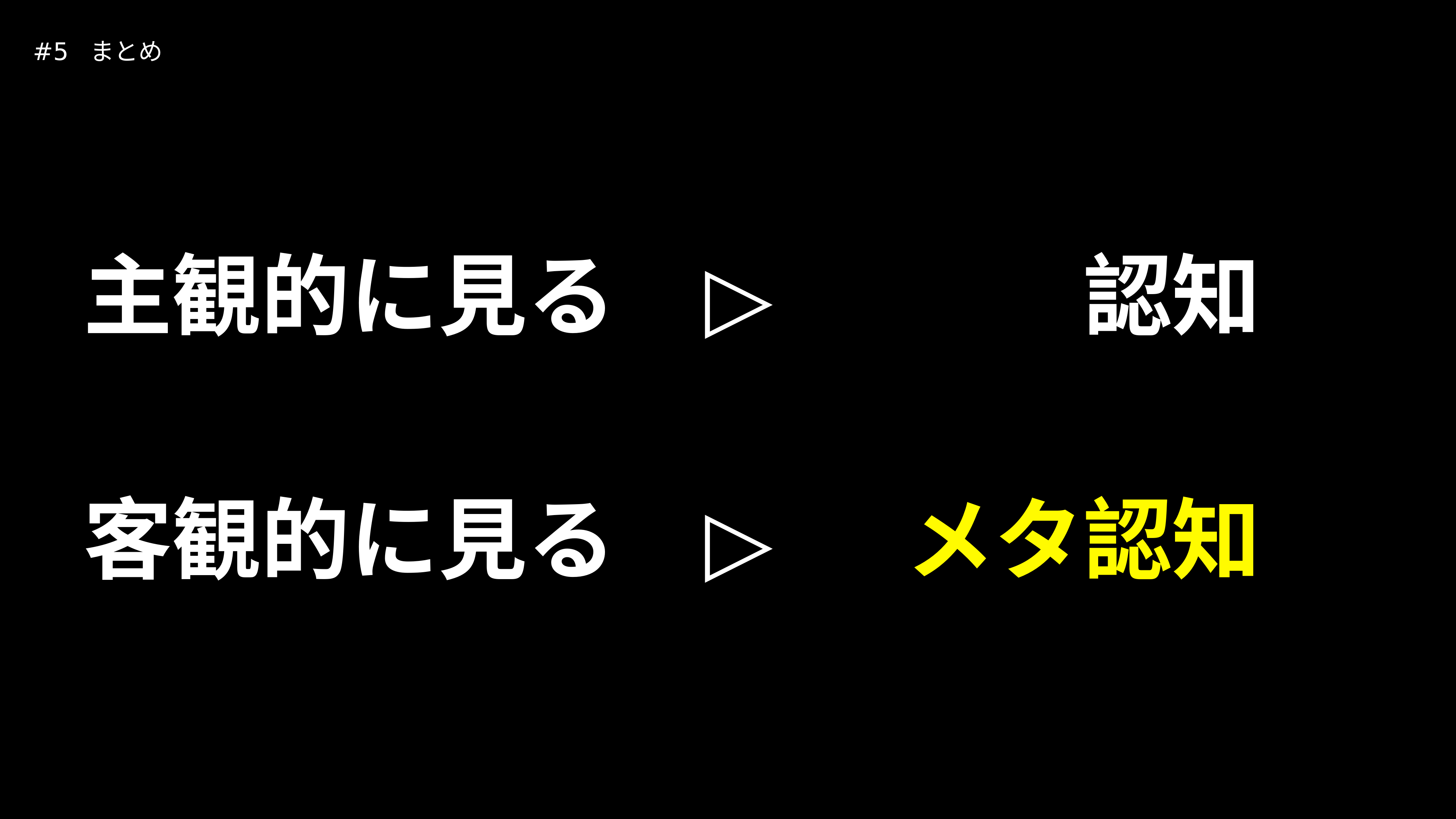

| #5 まとめ |  |
| --- | --- |
主観的に見る　▷
　　認知
客観的に見る　▷
メタ認知